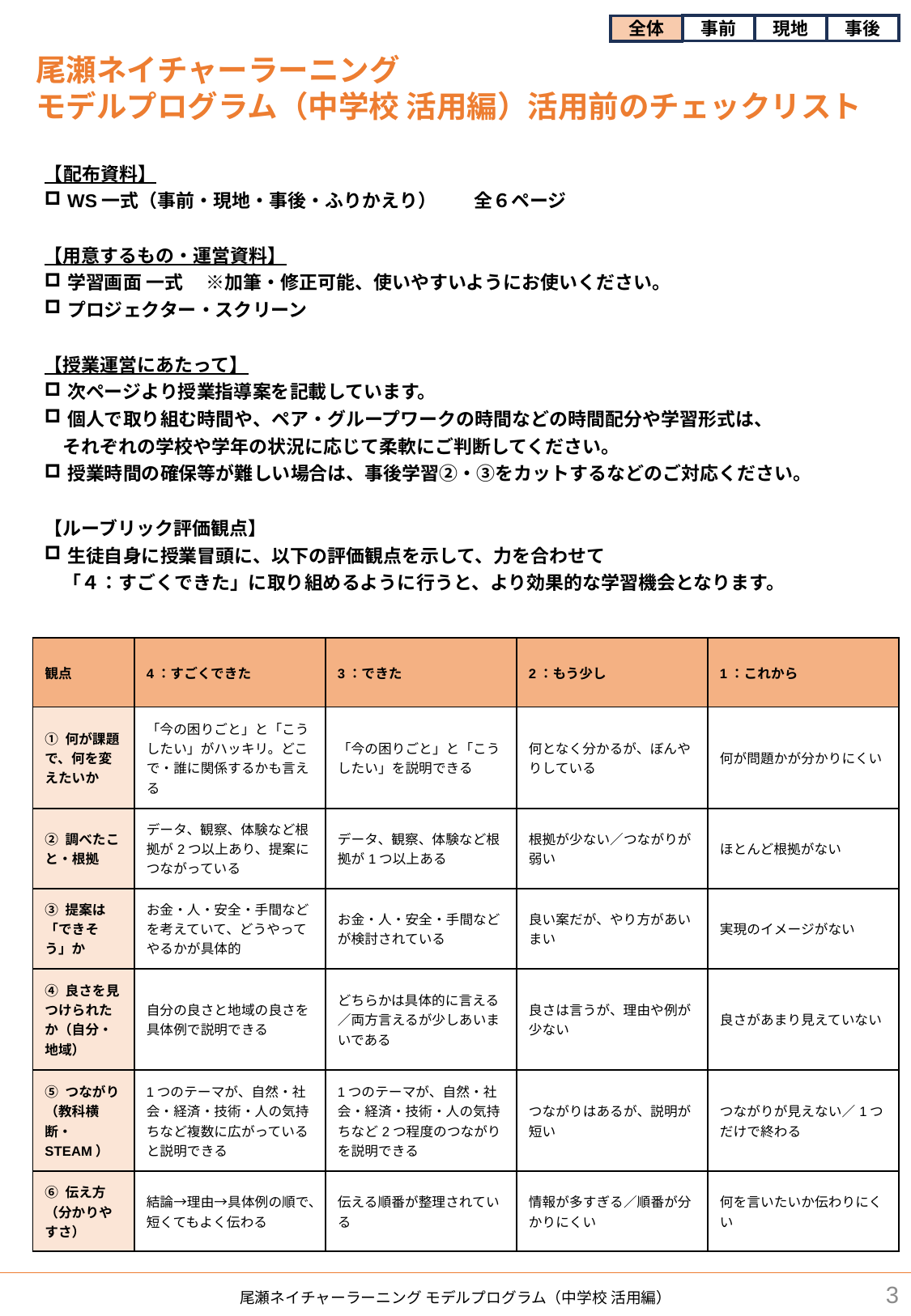

事前
現地
事後
全体
尾瀬ネイチャーラーニング　
モデルプログラム（中学校 活用編）活用前のチェックリスト
【配布資料】
WS一式（事前・現地・事後・ふりかえり）　　全６ページ

【用意するもの・運営資料】
学習画面 一式　 ※加筆・修正可能、使いやすいようにお使いください。
プロジェクター・スクリーン

【授業運営にあたって】
次ページより授業指導案を記載しています。
個人で取り組む時間や、ペア・グループワークの時間などの時間配分や学習形式は、
　それぞれの学校や学年の状況に応じて柔軟にご判断してください。
授業時間の確保等が難しい場合は、事後学習②・③をカットするなどのご対応ください。

【ルーブリック評価観点】
生徒自身に授業冒頭に、以下の評価観点を示して、力を合わせて
　「４：すごくできた」に取り組めるように行うと、より効果的な学習機会となります。
| 観点 | 4：すごくできた | 3：できた | 2：もう少し | 1：これから |
| --- | --- | --- | --- | --- |
| ① 何が課題で、何を変えたいか | 「今の困りごと」と「こうしたい」がハッキリ。どこで・誰に関係するかも言える | 「今の困りごと」と「こうしたい」を説明できる | 何となく分かるが、ぼんやりしている | 何が問題かが分かりにくい |
| ② 調べたこと・根拠 | データ、観察、体験など根拠が2つ以上あり、提案につながっている | データ、観察、体験など根拠が1つ以上ある | 根拠が少ない／つながりが弱い | ほとんど根拠がない |
| ③ 提案は「できそう」か | お金・人・安全・手間などを考えていて、どうやってやるかが具体的 | お金・人・安全・手間などが検討されている | 良い案だが、やり方があいまい | 実現のイメージがない |
| ④ 良さを見つけられたか（自分・地域） | 自分の良さと地域の良さを具体例で説明できる | どちらかは具体的に言える／両方言えるが少しあいまいである | 良さは言うが、理由や例が少ない | 良さがあまり見えていない |
| ⑤ つながり（教科横断・STEAM） | 1つのテーマが、自然・社会・経済・技術・人の気持ちなど複数に広がっていると説明できる | 1つのテーマが、自然・社会・経済・技術・人の気持ちなど2つ程度のつながりを説明できる | つながりはあるが、説明が短い | つながりが見えない／1つだけで終わる |
| ⑥ 伝え方（分かりやすさ） | 結論→理由→具体例の順で、短くてもよく伝わる | 伝える順番が整理されている | 情報が多すぎる／順番が分かりにくい | 何を言いたいか伝わりにくい |
3
尾瀬ネイチャーラーニング モデルプログラム（中学校 活用編）